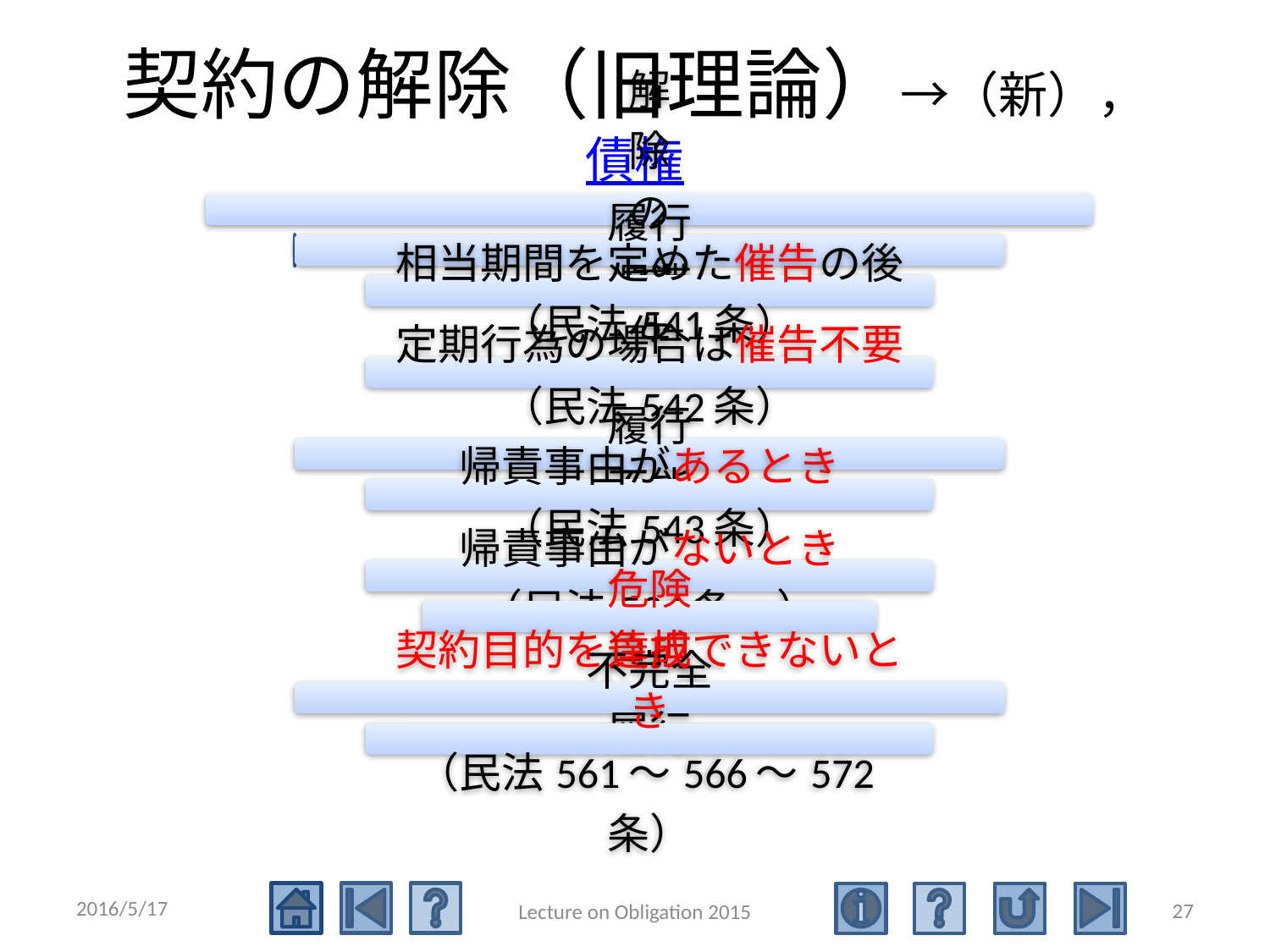

# 契約の解除（旧理論）→（新），債権

2016/5/17
27
Lecture on Obligation 2015